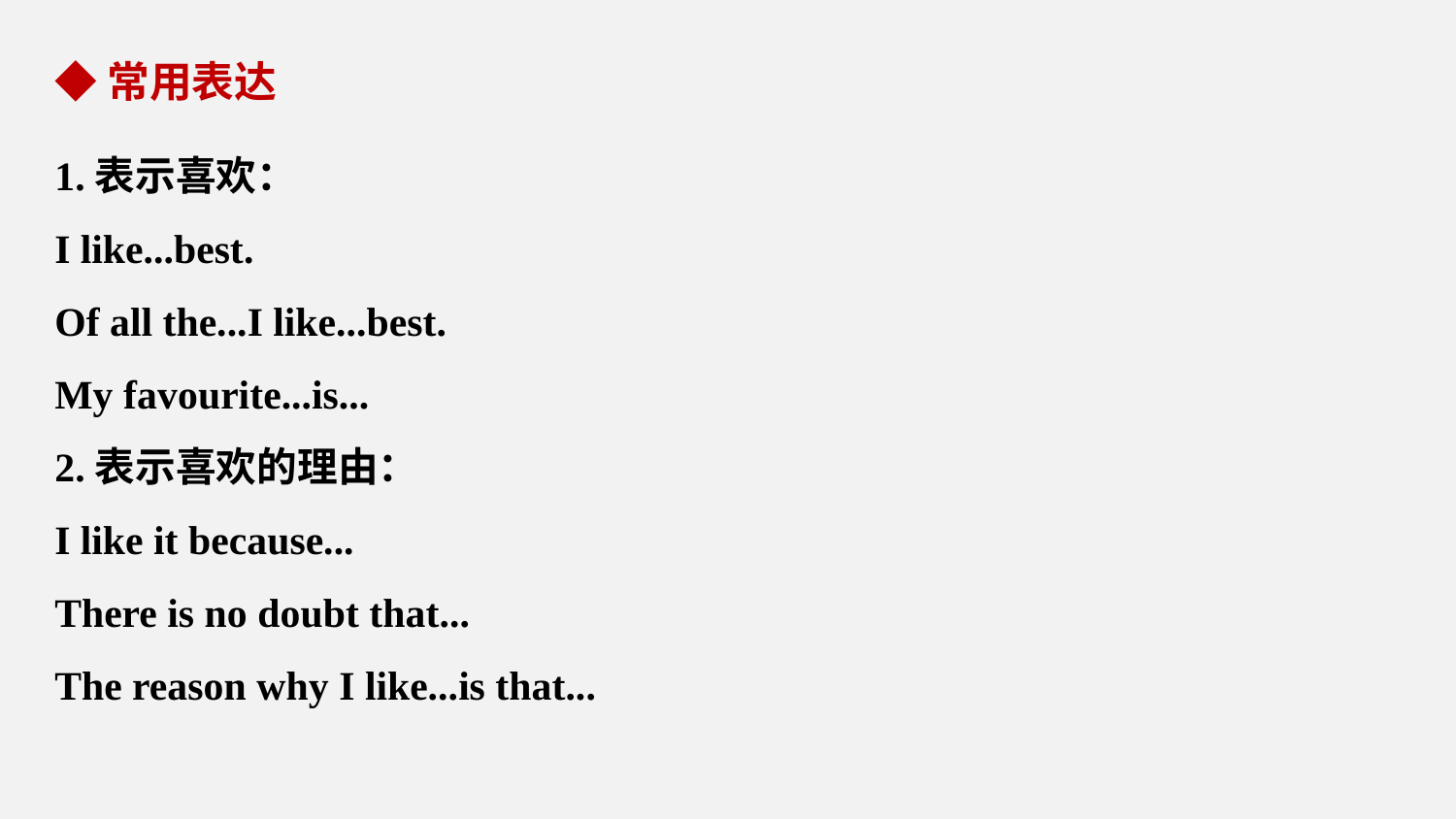

◆常用表达
1.表示喜欢：
I like...best.
Of all the...I like...best.
My favourite...is...
2.表示喜欢的理由：
I like it because...
There is no doubt that...
The reason why I like...is that...